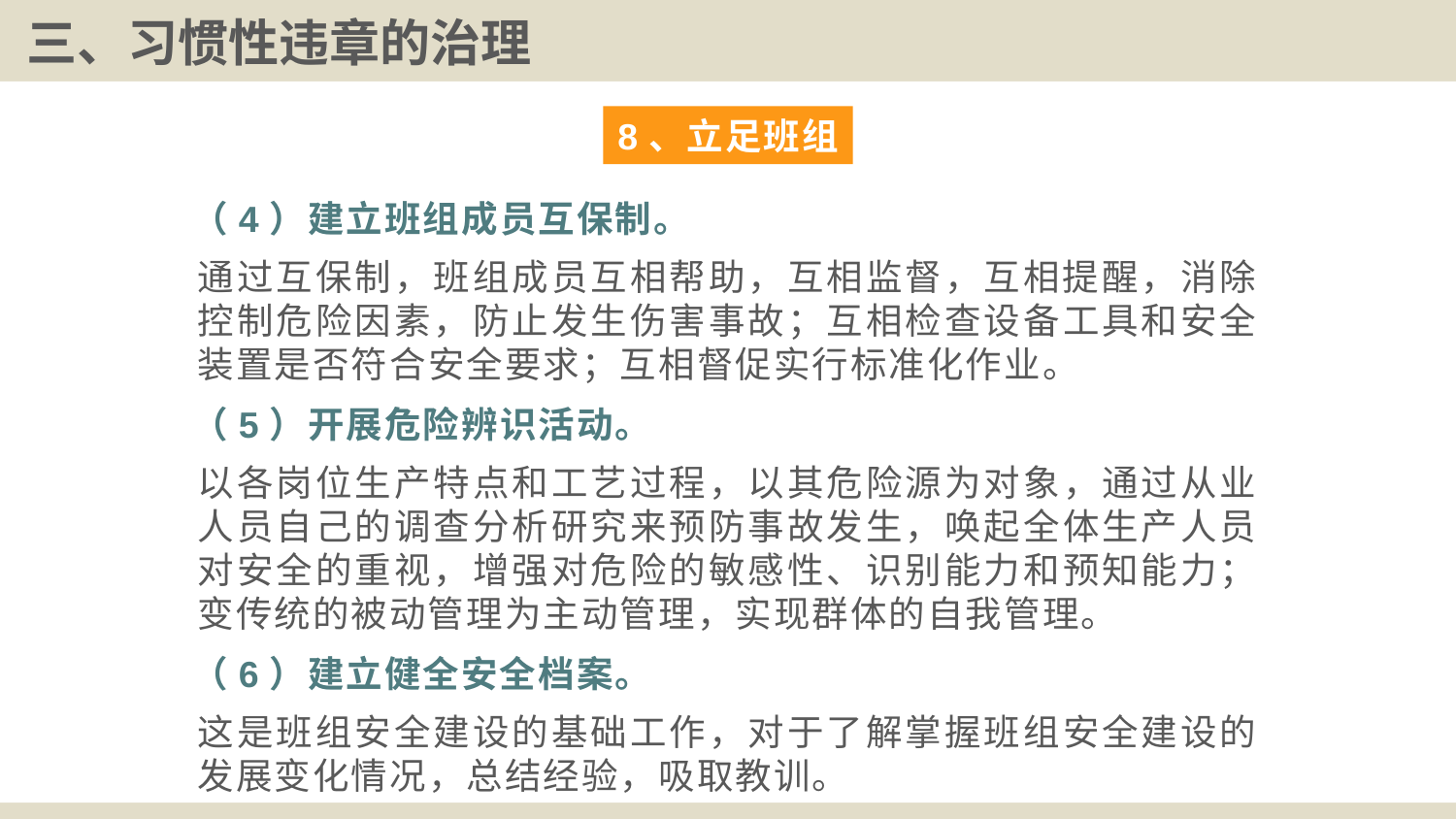

三、习惯性违章的治理
8、立足班组
（4）建立班组成员互保制。
通过互保制，班组成员互相帮助，互相监督，互相提醒，消除控制危险因素，防止发生伤害事故；互相检查设备工具和安全装置是否符合安全要求；互相督促实行标准化作业。
（5）开展危险辨识活动。
以各岗位生产特点和工艺过程，以其危险源为对象，通过从业人员自己的调查分析研究来预防事故发生，唤起全体生产人员对安全的重视，增强对危险的敏感性、识别能力和预知能力；变传统的被动管理为主动管理，实现群体的自我管理。
（6）建立健全安全档案。
这是班组安全建设的基础工作，对于了解掌握班组安全建设的发展变化情况，总结经验，吸取教训。